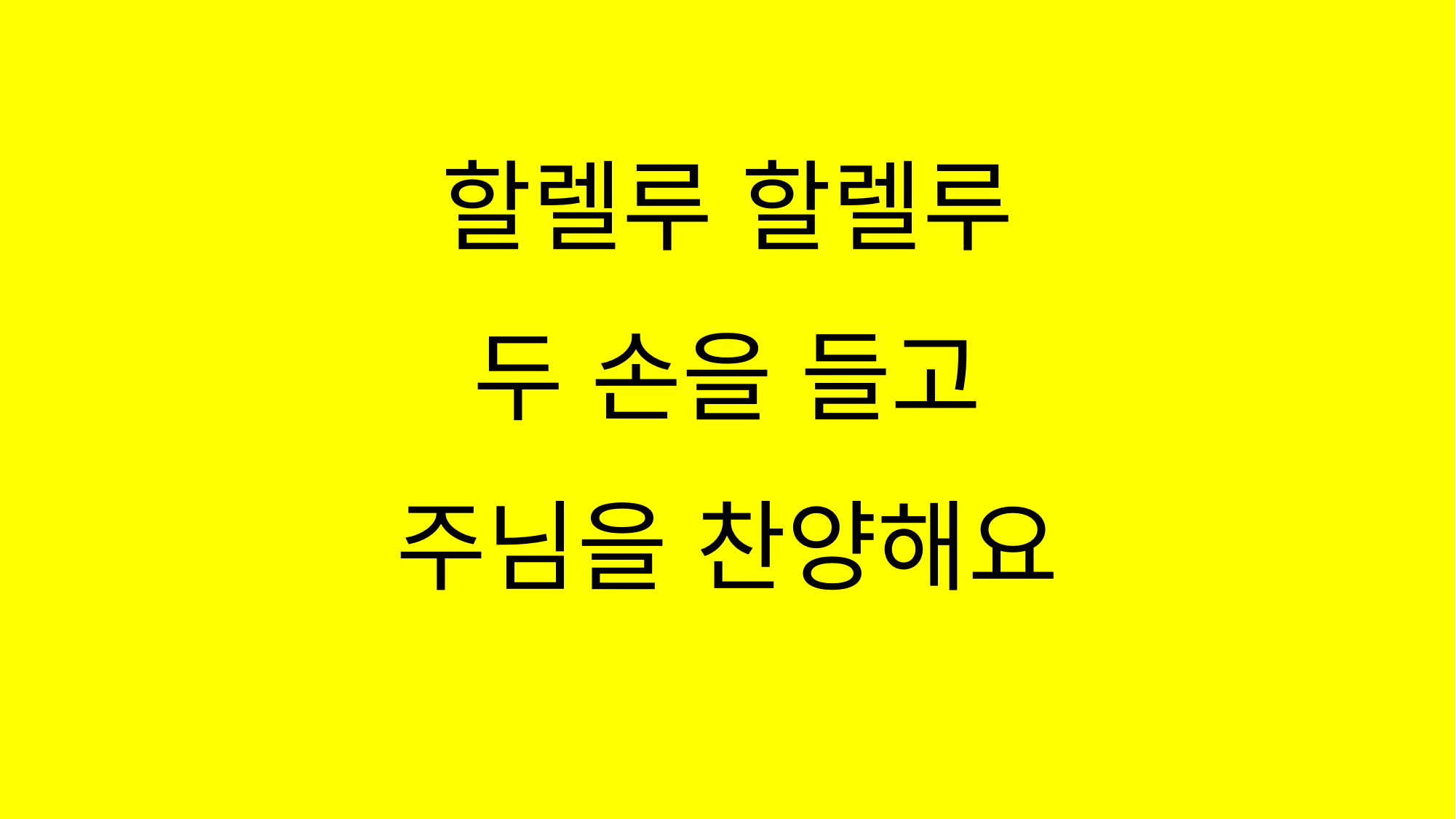

#
할렐루 할렐루

두 손을 들고

주님을 찬양해요